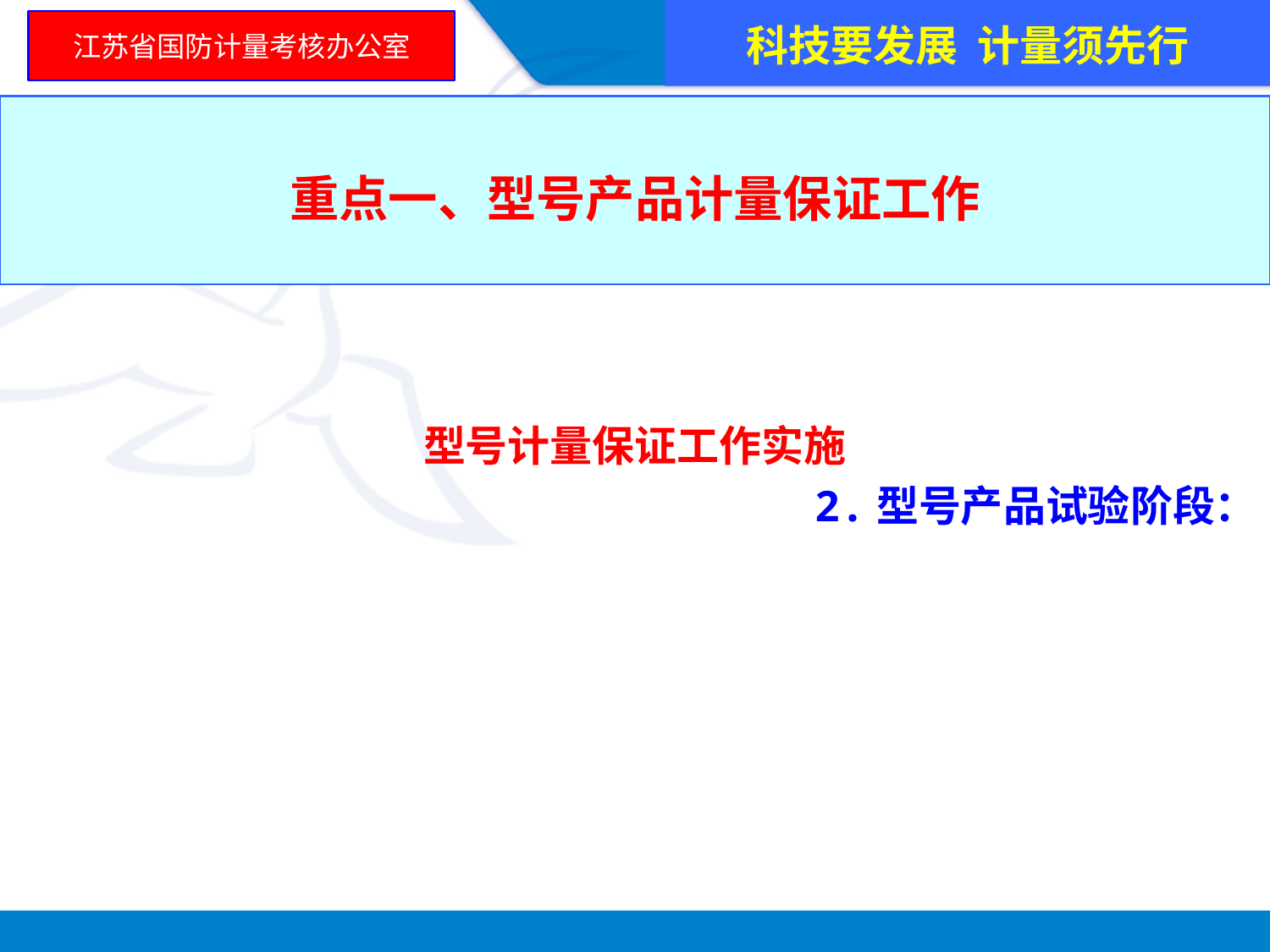

科技要发展  计量须先行
江苏省国防计量考核办公室
重点一、型号产品计量保证工作

型号计量保证工作实施
2.型号产品试验阶段：
（1）型号计量师系统根据试验要求，提出相关计量工作要求，由计量管理机构和计量技术机构组织实施。
（2）将计量保证工作列入型号的试验大纲和试验计划，并参试计量人员应列入参试人员序列。
（3）对参加试验的所有测量设备进行计量复查，经复查合格并示以明显标记后投入使用。